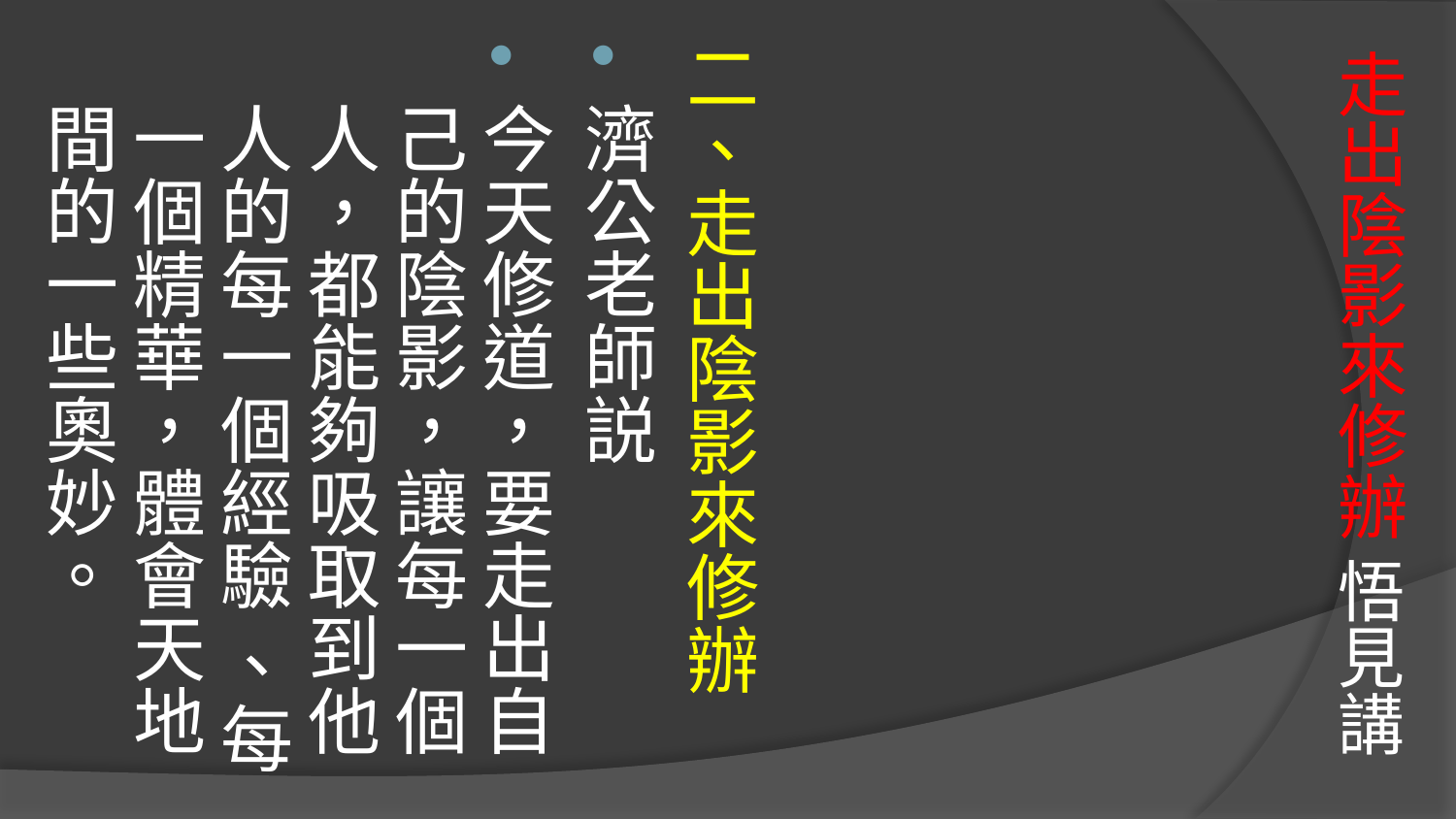

# 走出陰影來修辦 悟見講
二、走出陰影來修辦
濟公老師説
今天修道，要走出自己的陰影，讓每一個人，都能夠吸取到他人的每一個經驗 、每一個精華，體會天地間的一些奧妙。